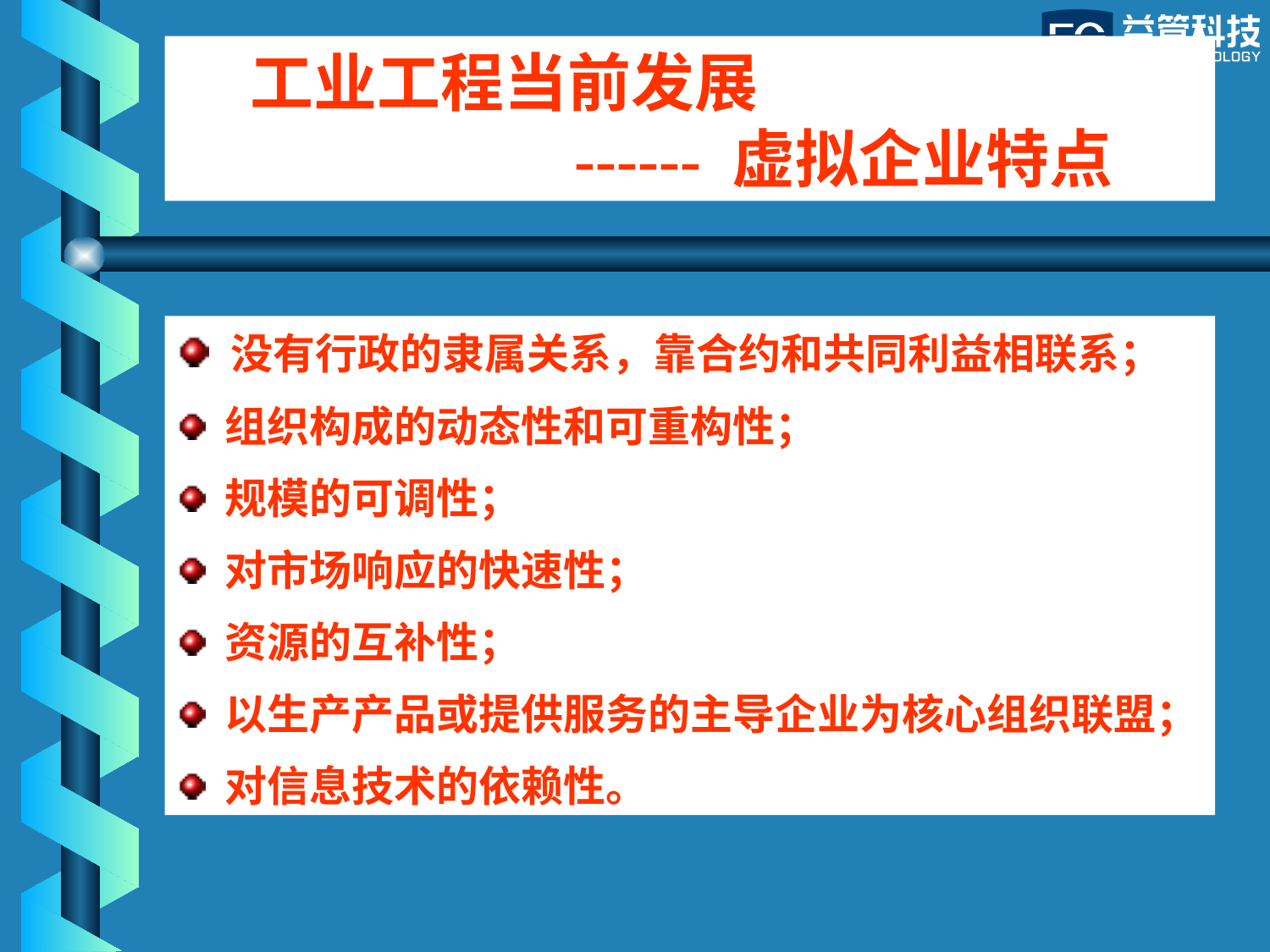

工业工程当前发展
                         ------ 虚拟企业特点
 没有行政的隶属关系，靠合约和共同利益相联系；
 组织构成的动态性和可重构性；
 规模的可调性；
 对市场响应的快速性；
 资源的互补性；
 以生产产品或提供服务的主导企业为核心组织联盟；
 对信息技术的依赖性。